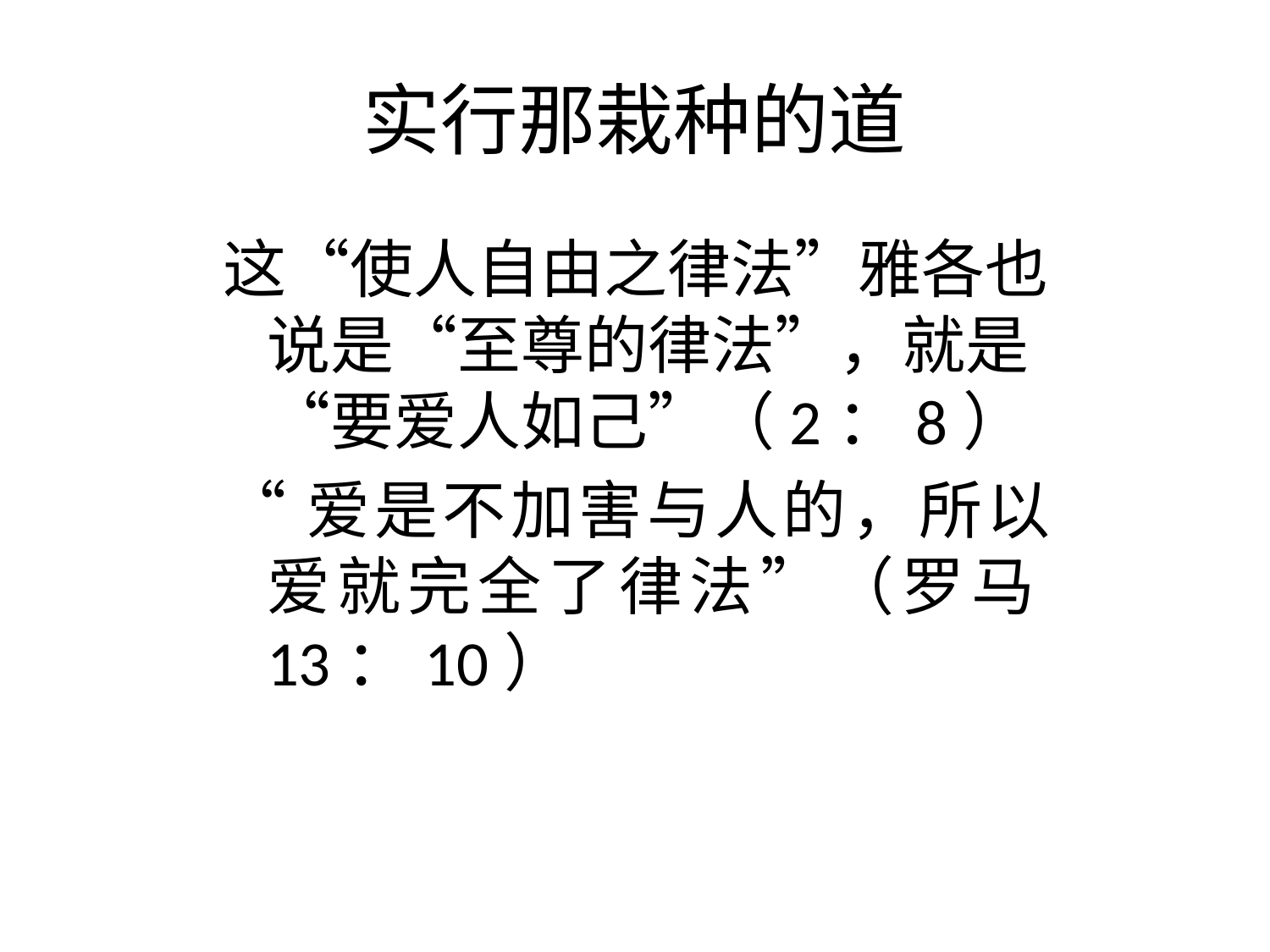

# 实行那栽种的道
这“使人自由之律法”雅各也说是“至尊的律法”，就是“要爱人如己”（2：8）
“爱是不加害与人的，所以爱就完全了律法”（罗马13：10）